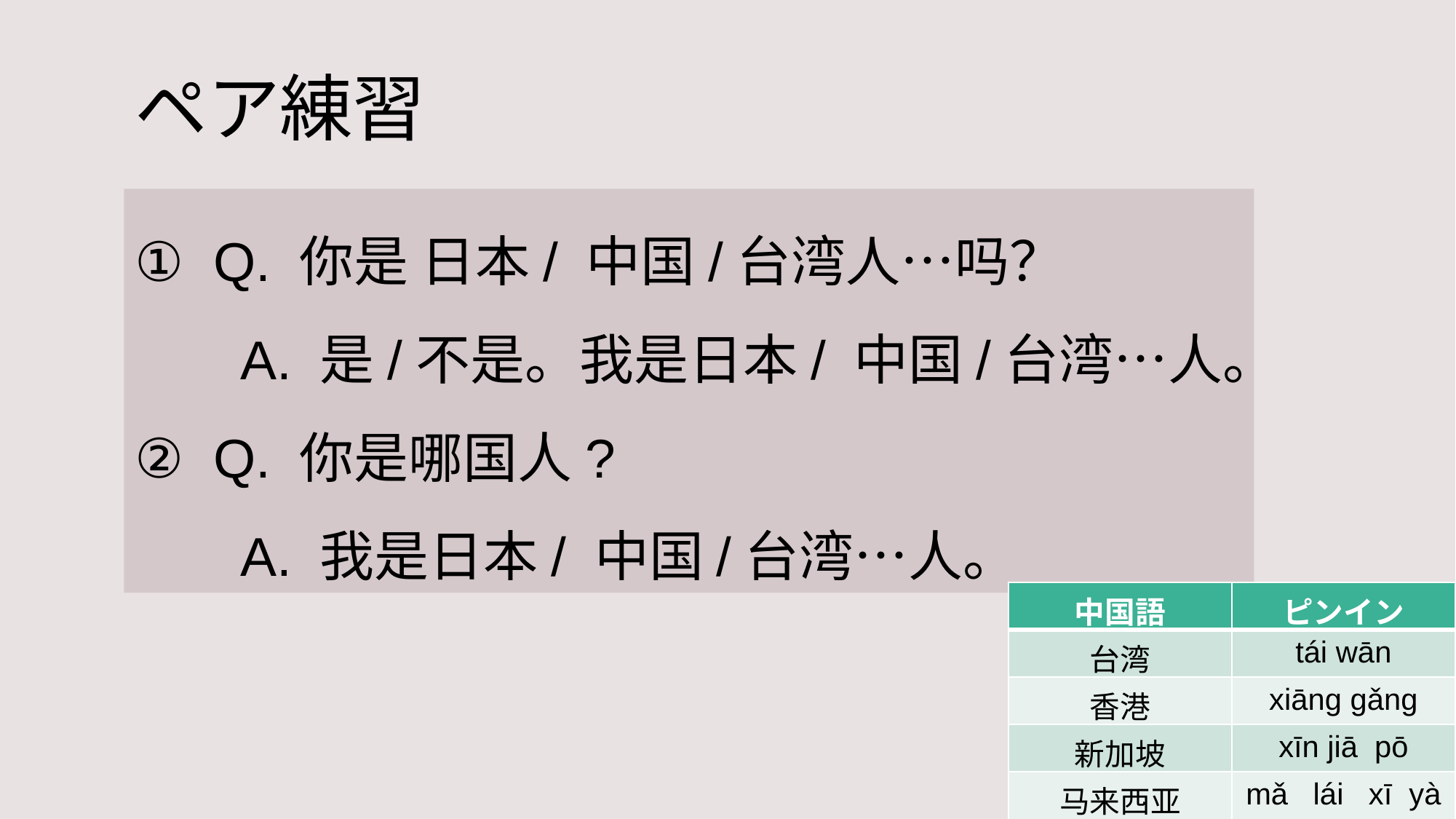

ペア練習
①  Q. 你是 日本/ 中国/台湾人…吗？
       A. 是/不是。我是日本/ 中国/台湾…人。
②  Q. 你是哪国人?
       A. 我是日本/ 中国/台湾…人。
| 中国語 | ピンイン |
| --- | --- |
| 台湾 | tái wān |
| 香港 | xiāng gǎng |
| 新加坡 | xīn jiā pō |
| 马来西亚 | mǎ lái xī yà |